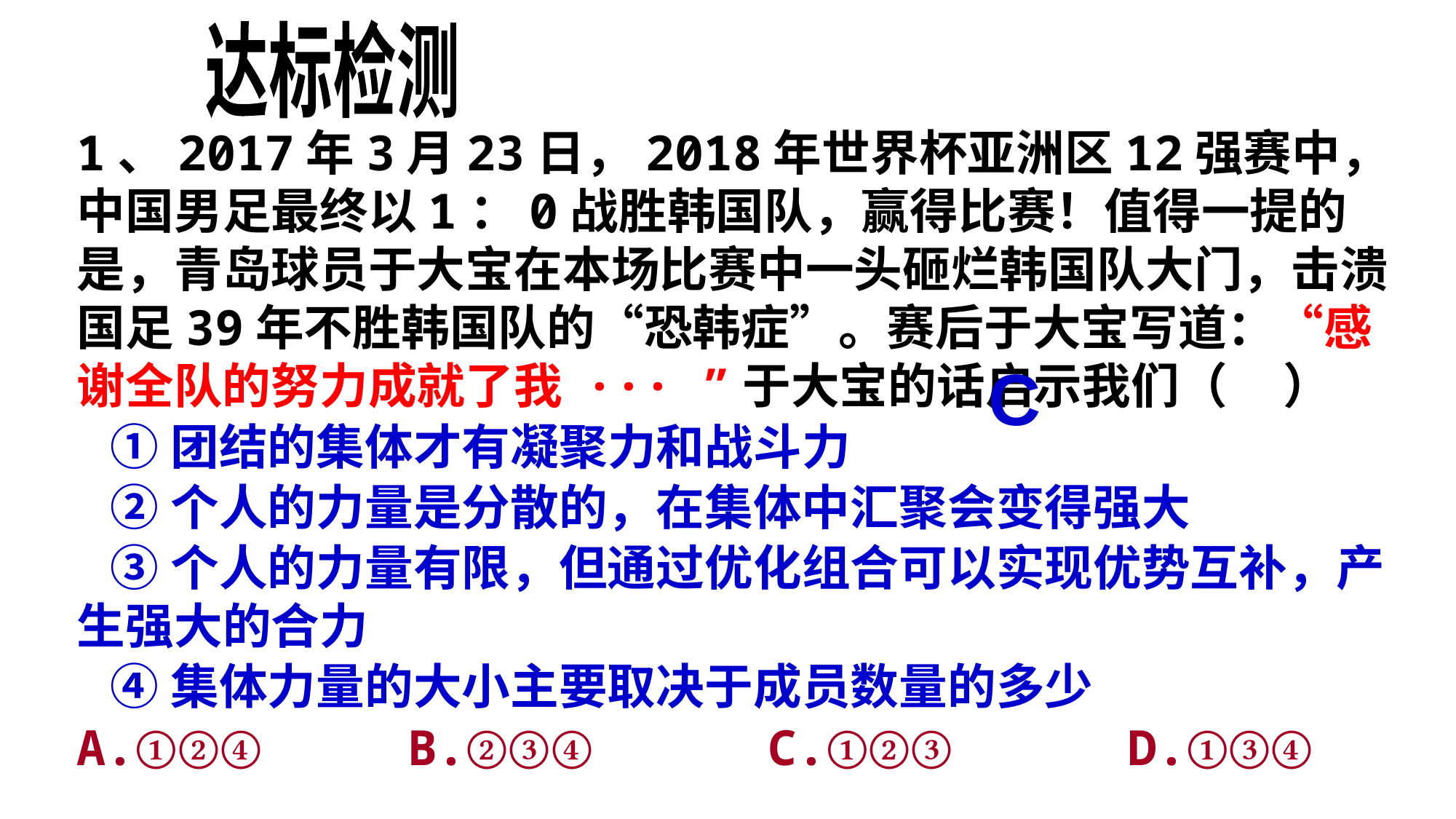

达标检测
1、2017年3月23日，2018年世界杯亚洲区12强赛中，中国男足最终以1：0战胜韩国队，赢得比赛！值得一提的是，青岛球员于大宝在本场比赛中一头砸烂韩国队大门，击溃国足39年不胜韩国队的“恐韩症”。赛后于大宝写道：“感谢全队的努力成就了我 ··· ”于大宝的话启示我们（     ）
   ①团结的集体才有凝聚力和战斗力
   ②个人的力量是分散的，在集体中汇聚会变得强大
   ③个人的力量有限，但通过优化组合可以实现优势互补，产生强大的合力
   ④集体力量的大小主要取决于成员数量的多少
A.①②④     B.②③④      C.①②③      D.①③④
C